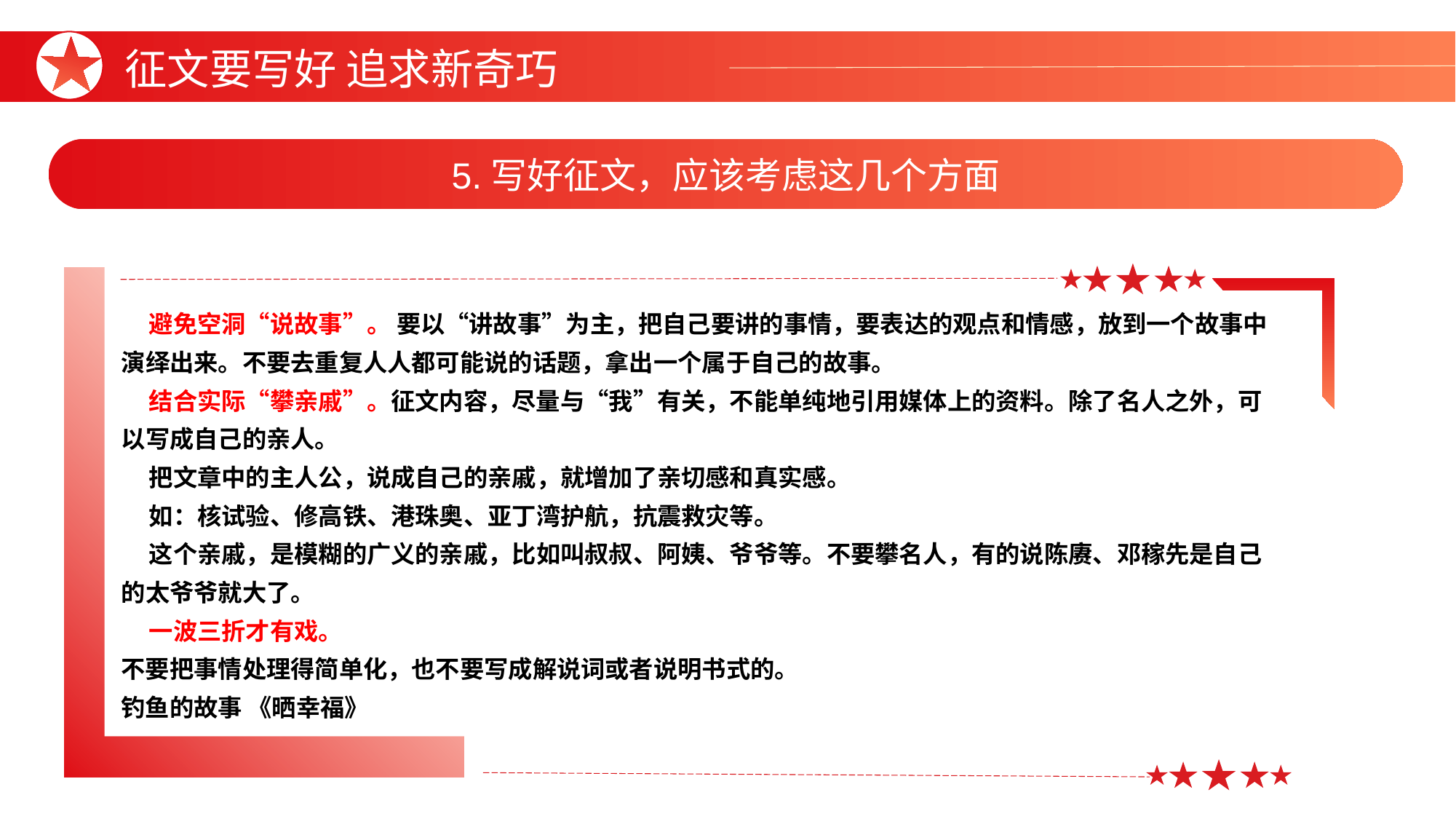

征文要写好 追求新奇巧
5.写好征文，应该考虑这几个方面

    避免空洞“说故事”。 要以“讲故事”为主，把自己要讲的事情，要表达的观点和情感，放到一个故事中演绎出来。不要去重复人人都可能说的话题，拿出一个属于自己的故事。
    结合实际“攀亲戚”。征文内容，尽量与“我”有关，不能单纯地引用媒体上的资料。除了名人之外，可以写成自己的亲人。
    把文章中的主人公，说成自己的亲戚，就增加了亲切感和真实感。
    如：核试验、修高铁、港珠奥、亚丁湾护航，抗震救灾等。
    这个亲戚，是模糊的广义的亲戚，比如叫叔叔、阿姨、爷爷等。不要攀名人，有的说陈赓、邓稼先是自己的太爷爷就大了。
    一波三折才有戏。
不要把事情处理得简单化，也不要写成解说词或者说明书式的。
钓鱼的故事 《晒幸福》